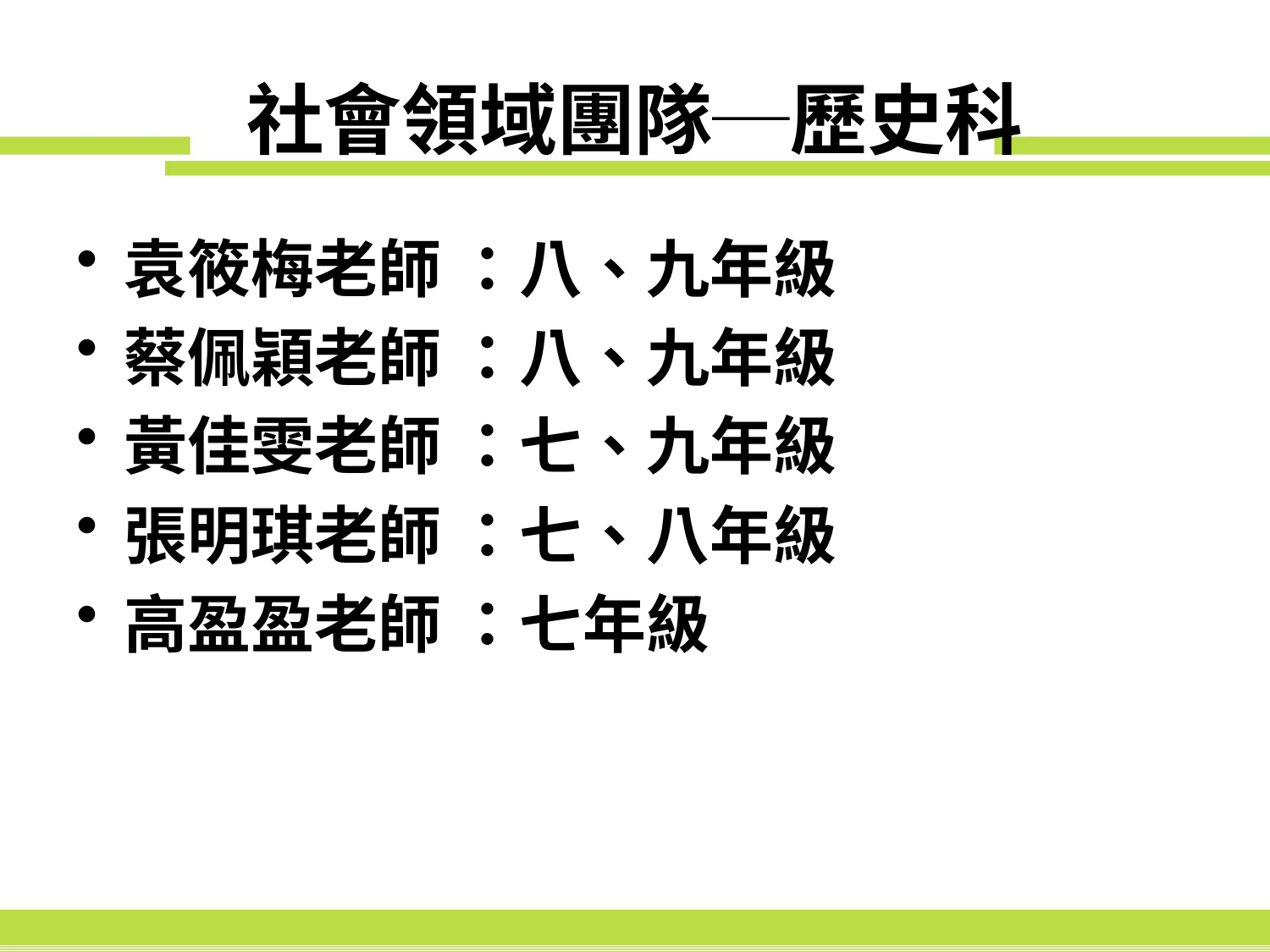

# 社會領域團隊─歷史科
袁筱梅老師 ：八、九年級
蔡佩穎老師 ：八、九年級
黃佳雯老師 ：七、九年級
張明琪老師 ：七、八年級
高盈盈老師 ：七年級